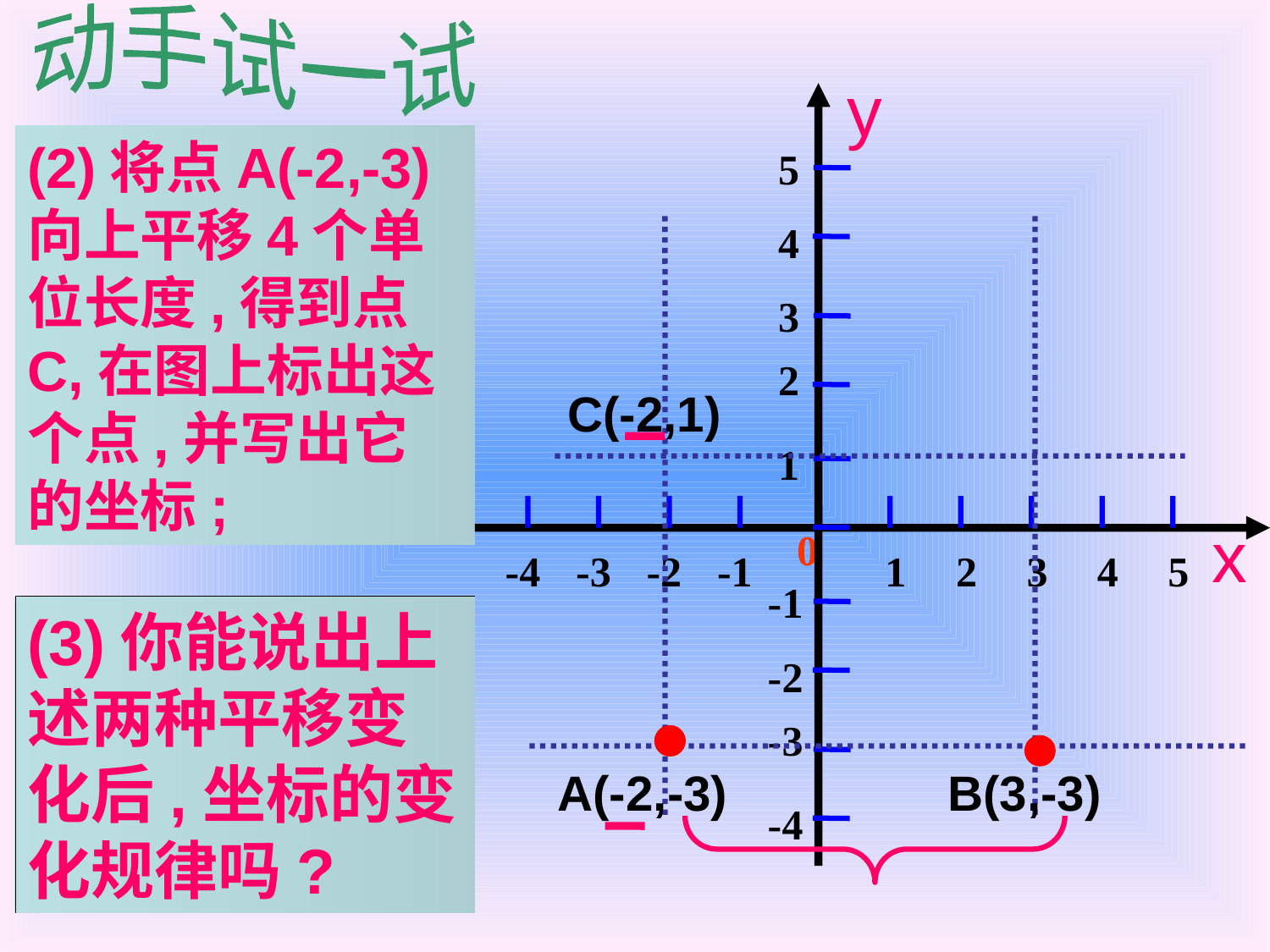

动手试一试
y

5

4
3

2
1

-1

-2
-3

-4

-4
-3
-2
-1
1
2
3
4
5
0
x
(2)将点A(-2,-3)向上平移4个单位长度,得到点C,在图上标出这个点,并写出它的坐标;

C(-2,1)

(3)你能说出上述两种平移变化后,坐标的变化规律吗?

A(-2,-3)
B(3,-3)